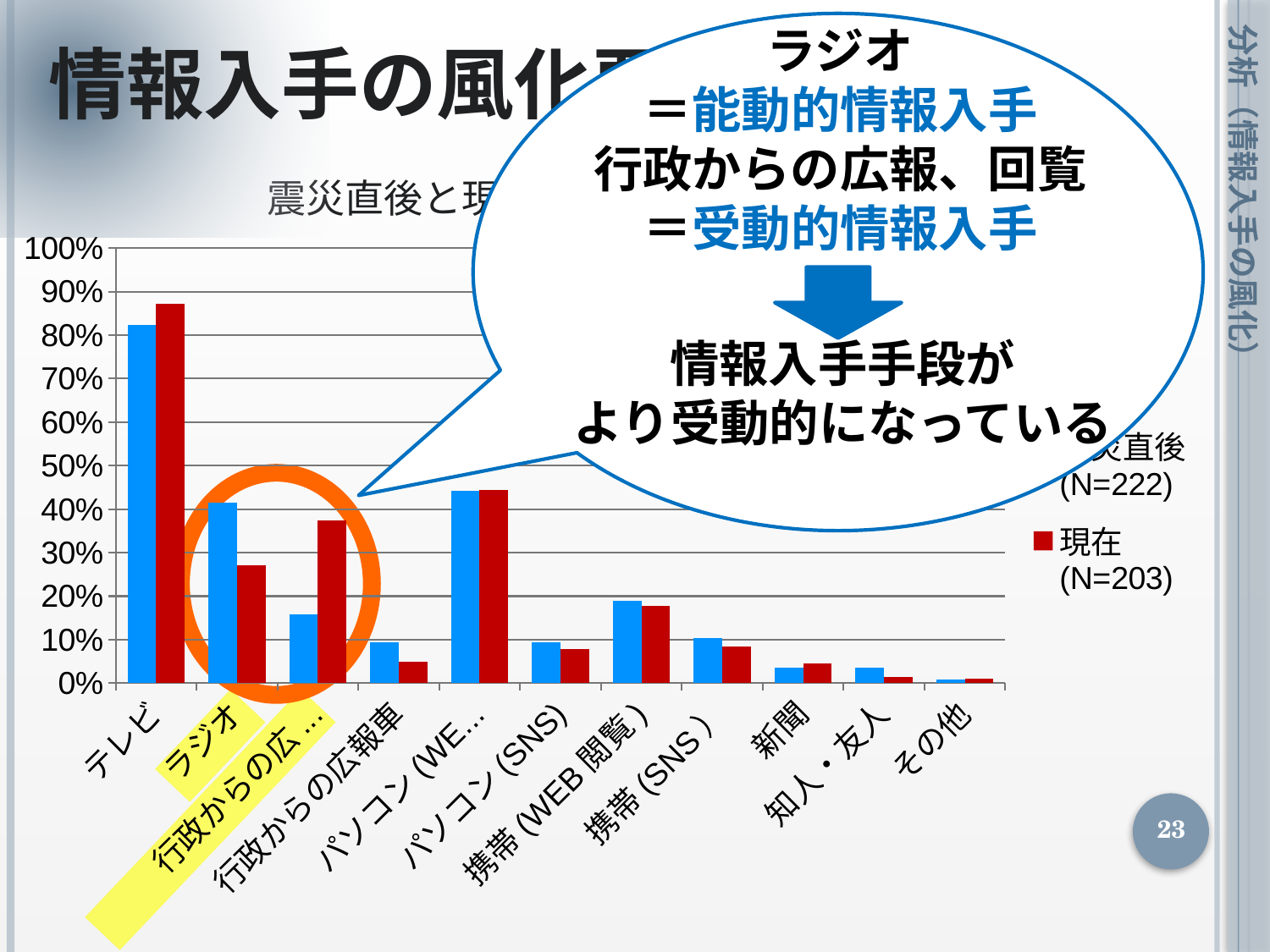

ラジオ
＝能動的情報入手
行政からの広報、回覧
＝受動的情報入手

情報入手手段が
より受動的になっている
 情報入手の風化要因
# 震災直後と現在の情報入手手段の推移

### Chart

| Category | 震災直後(N=222) | 現在(N=203) |
|---|---|---|
| テレビ | 0.8243243243243243 | 0.87192118226601 |
| ラジオ | 0.41441441441441446 | 0.27093596059113295 |
| 行政からの広報、回覧 | 0.15765765765765766 | 0.374384236453202 |
| 行政からの広報車 | 0.09459459459459464 | 0.04926108374384238 |
| パソコン(WEB閲覧) | 0.44144144144144143 | 0.44334975369458135 |
| パソコン(SNS) | 0.09459459459459464 | 0.0788177339901478 |
| 携帯(WEB閲覧) | 0.18918918918918923 | 0.17733990147783257 |
| 携帯(SNS） | 0.10360360360360361 | 0.08374384236453206 |
| 新聞 | 0.036036036036036036 | 0.04433497536945813 |
| 知人・友人 | 0.036036036036036036 | 0.014778325123152709 |
| その他 | 0.009009009009009014 | 0.009852216748768476 |
 分析（情報入手の風化）

23